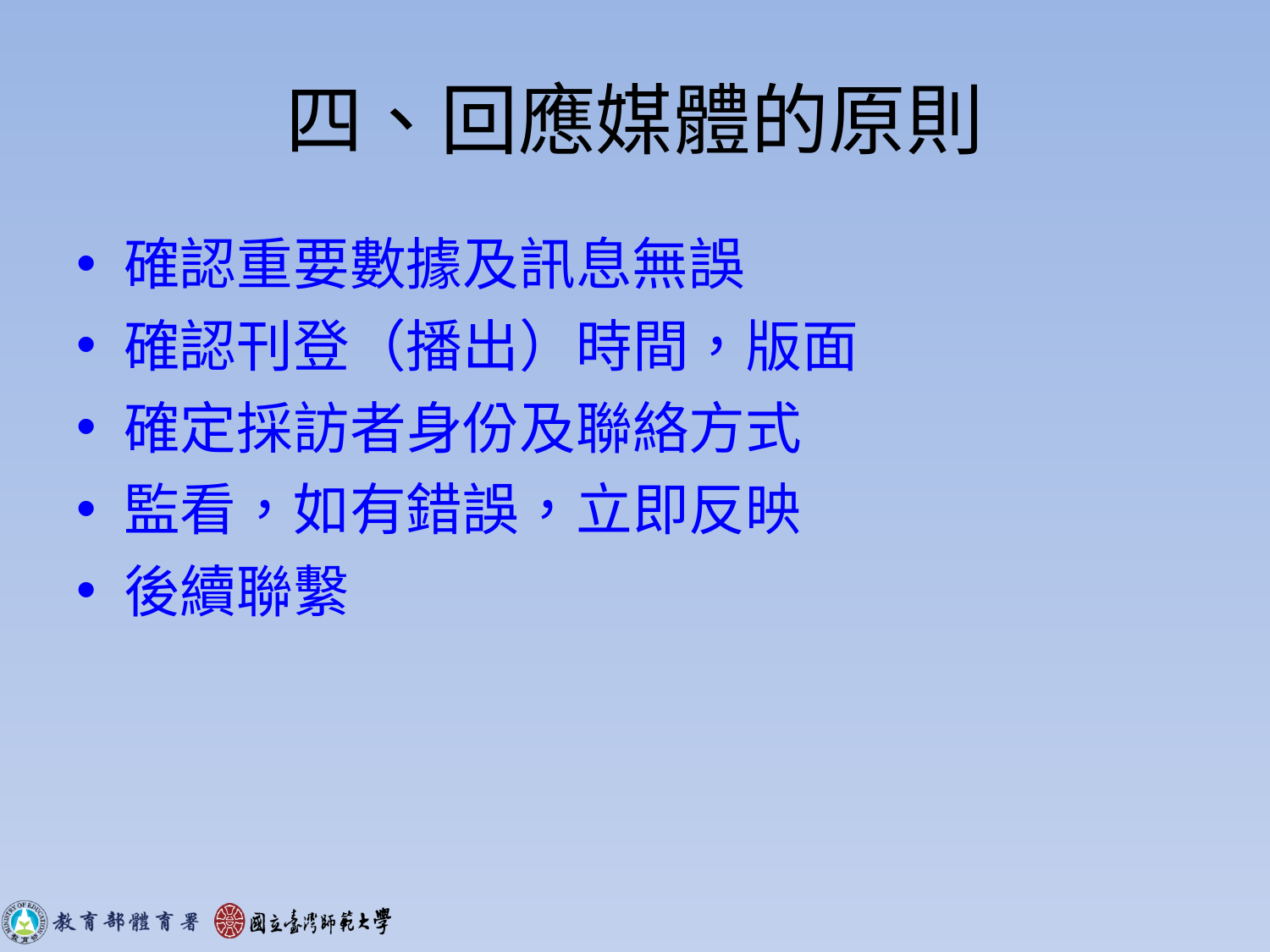

# 四、回應媒體的原則
確認重要數據及訊息無誤
確認刊登（播出）時間，版面
確定採訪者身份及聯絡方式
監看，如有錯誤，立即反映
後續聯繫